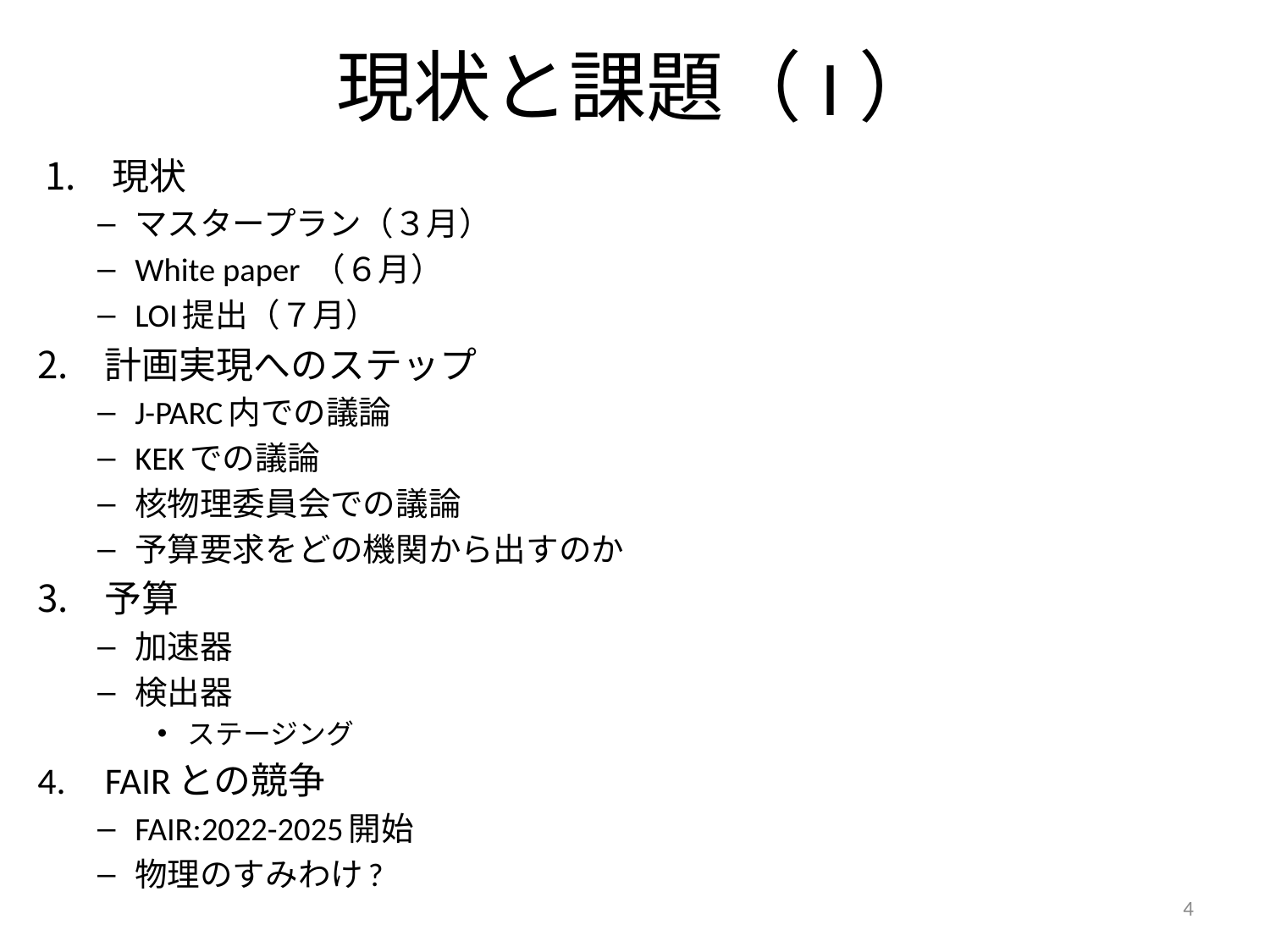

# 現状と課題（I）
現状
マスタープラン（３月）
White paper （６月）
LOI提出（７月）
計画実現へのステップ
J-PARC内での議論
KEKでの議論
核物理委員会での議論
予算要求をどの機関から出すのか
予算
加速器
検出器
ステージング
FAIRとの競争
FAIR:2022-2025開始
物理のすみわけ?

4